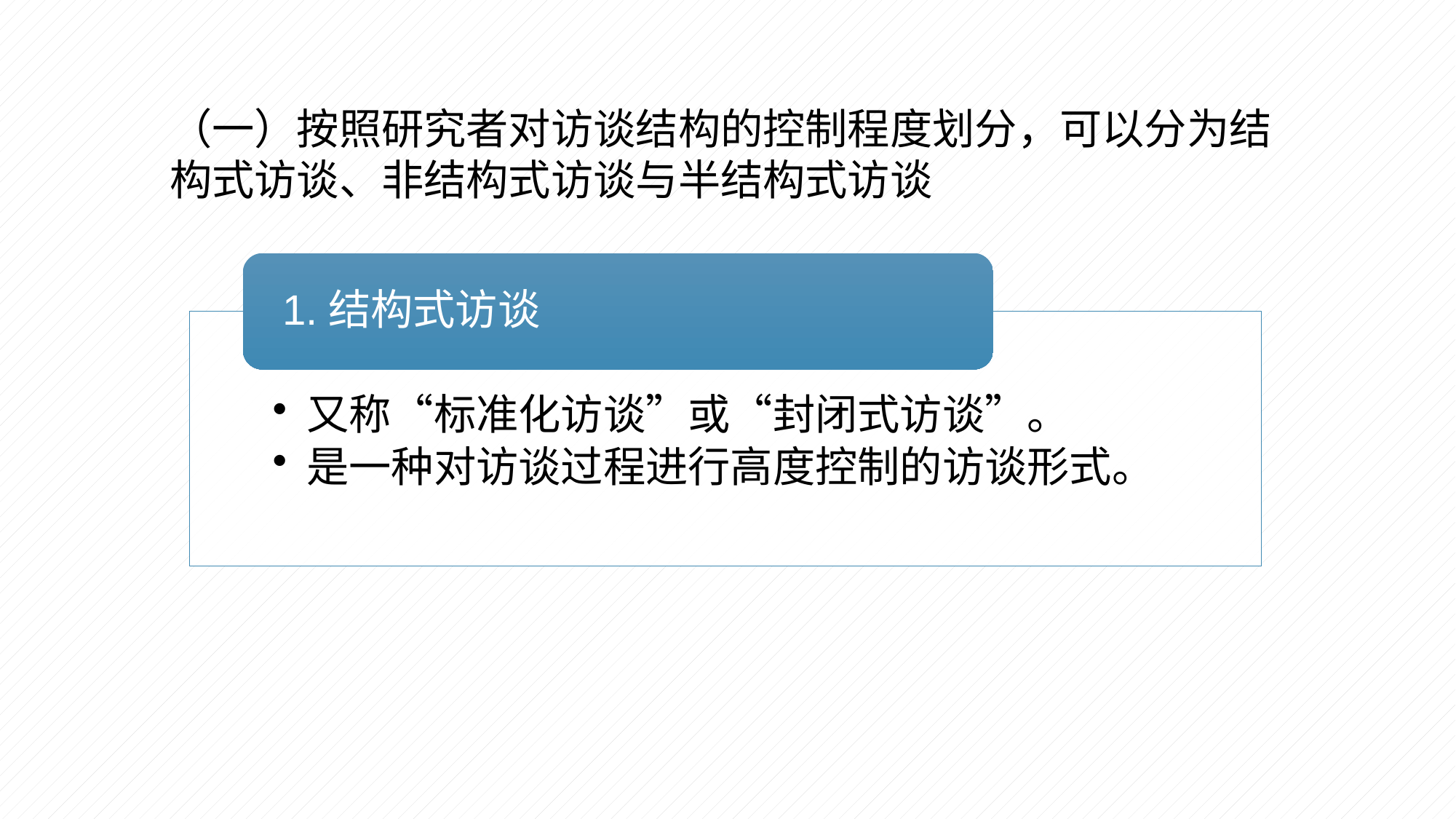

（一）按照研究者对访谈结构的控制程度划分，可以分为结构式访谈、非结构式访谈与半结构式访谈
又称“标准化访谈”或“封闭式访谈”。
是一种对访谈过程进行高度控制的访谈形式。
1.结构式访谈